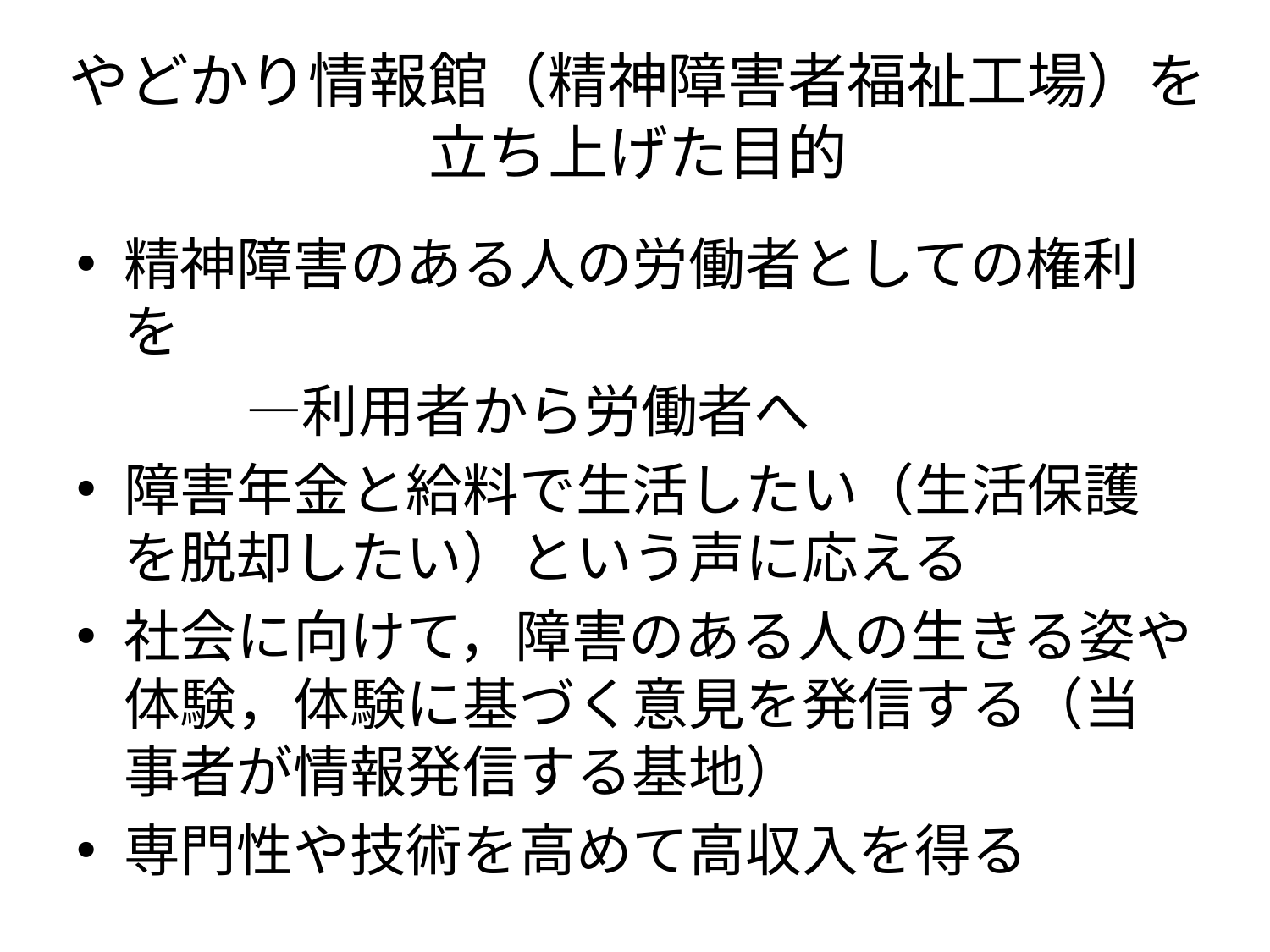

# やどかり情報館（精神障害者福祉工場）を立ち上げた目的
精神障害のある人の労働者としての権利を
　　　―利用者から労働者へ
障害年金と給料で生活したい（生活保護を脱却したい）という声に応える
社会に向けて，障害のある人の生きる姿や体験，体験に基づく意見を発信する（当事者が情報発信する基地）
専門性や技術を高めて高収入を得る